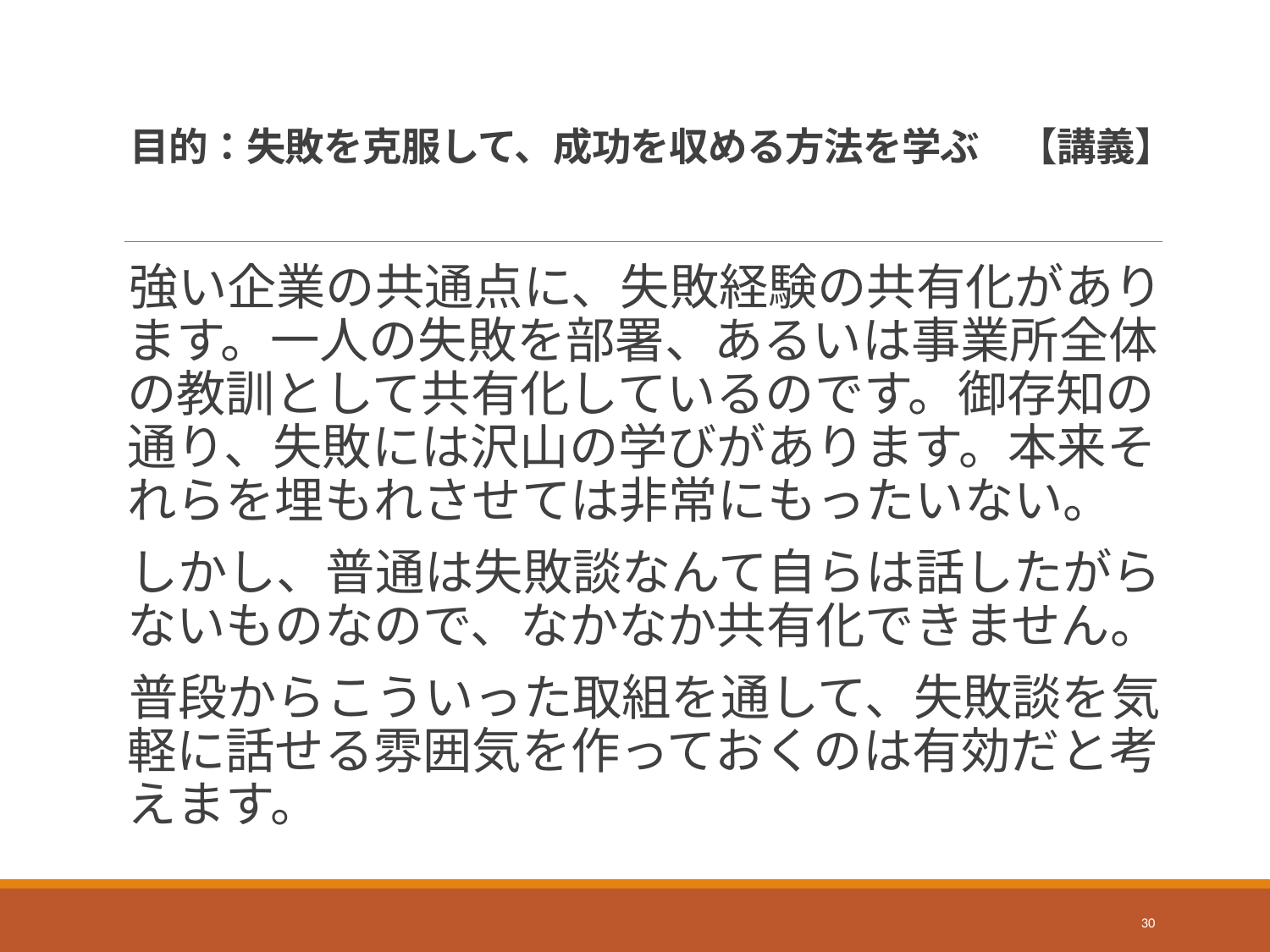

# 目的：失敗を克服して、成功を収める方法を学ぶ　【講義】
強い企業の共通点に、失敗経験の共有化があります。一人の失敗を部署、あるいは事業所全体の教訓として共有化しているのです。御存知の通り、失敗には沢山の学びがあります。本来それらを埋もれさせては非常にもったいない。
しかし、普通は失敗談なんて自らは話したがらないものなので、なかなか共有化できません。
普段からこういった取組を通して、失敗談を気軽に話せる雰囲気を作っておくのは有効だと考えます。
30